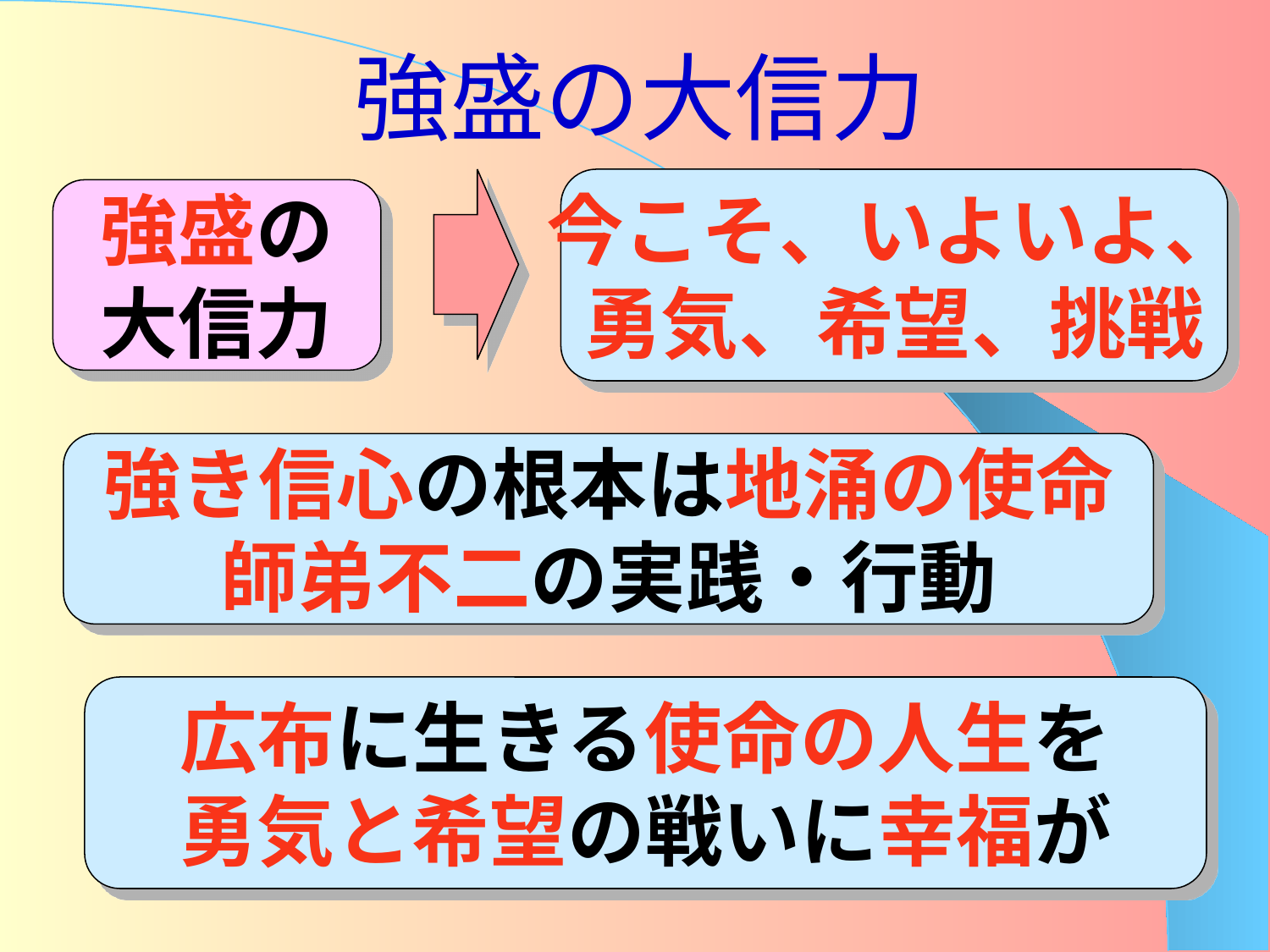

# 強盛の大信力

今こそ、いよいよ、
勇気、希望、挑戦
強盛の
大信力
強き信心の根本は地涌の使命
師弟不二の実践・行動
広布に生きる使命の人生を
勇気と希望の戦いに幸福が